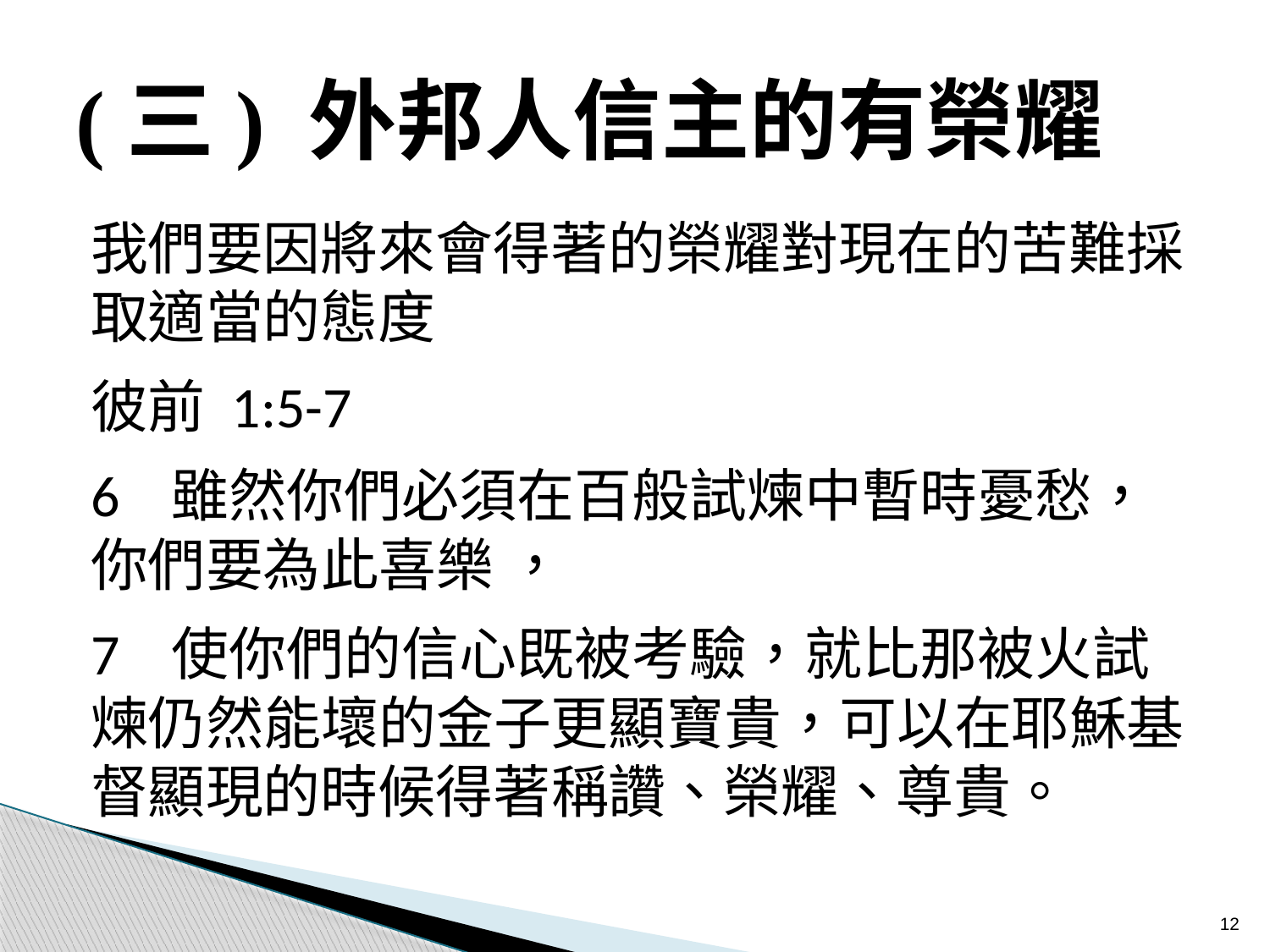

# (三) 外邦人信主的有榮耀
我們要因將來會得著的榮耀對現在的苦難採取適當的態度
彼前 1:5-7
6   雖然你們必須在百般試煉中暫時憂愁，你們要為此喜樂 ，
7   使你們的信心既被考驗，就比那被火試煉仍然能壞的金子更顯寶貴，可以在耶穌基督顯現的時候得著稱讚、榮耀、尊貴。

12